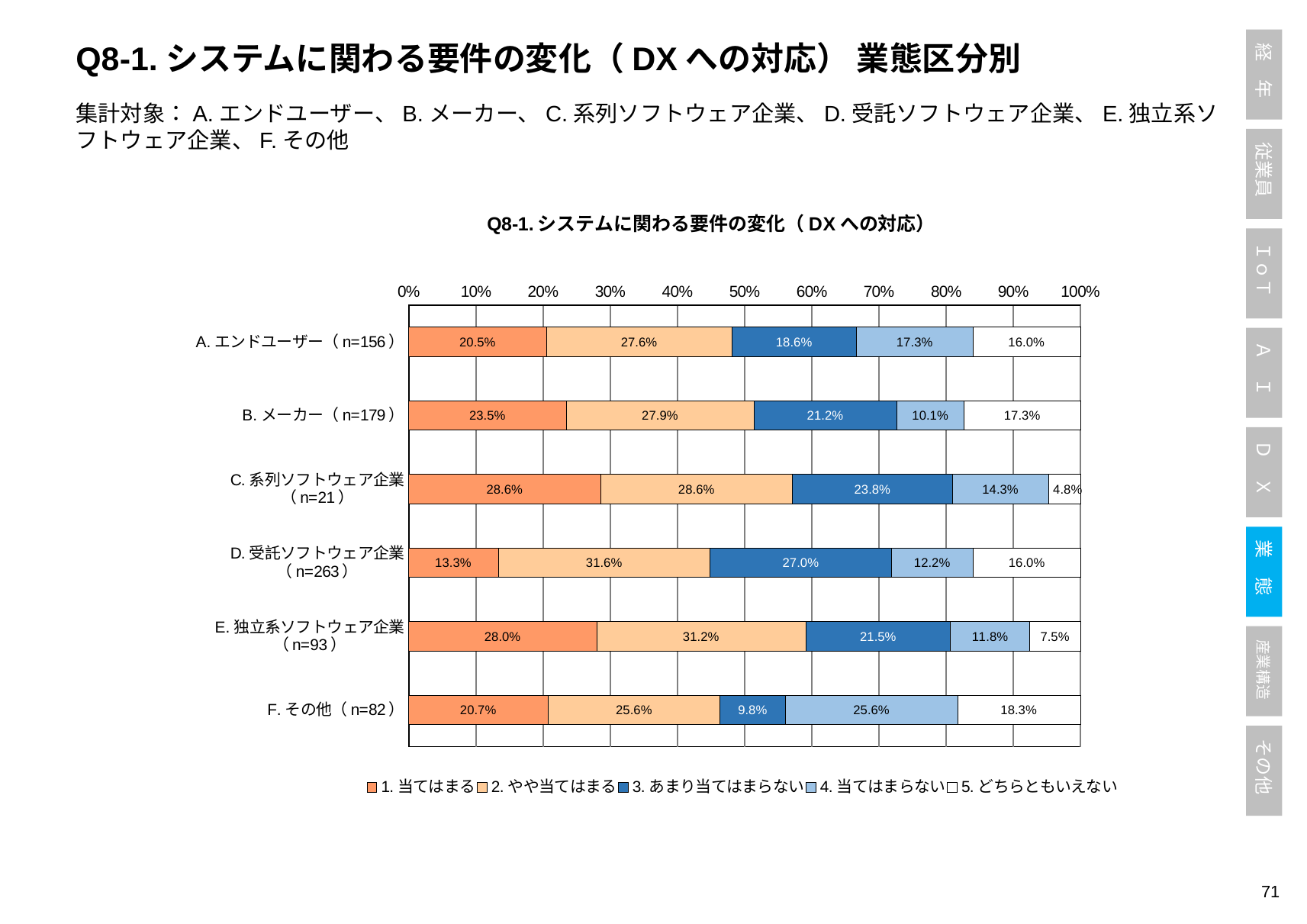

Q8-1.システムに関わる要件の変化（DXへの対応） 業態区分別
集計対象：A.エンドユーザー、B.メーカー、C.系列ソフトウェア企業、D.受託ソフトウェア企業、E.独立系ソフトウェア企業、F.その他

### Chart: Q8-1.システムに関わる要件の変化（DXへの対応）

| Category | 1.当てはまる | 2.やや当てはまる | 3.あまり当てはまらない | 4.当てはまらない | 5.どちらともいえない |
|---|---|---|---|---|---|
| A.エンドユーザー（n=156） | 0.20512820512820512 | 0.27564102564102566 | 0.1858974358974359 | 0.17307692307692307 | 0.16025641025641027 |
| B.メーカー（n=179） | 0.2346368715083799 | 0.27932960893854747 | 0.2122905027932961 | 0.1005586592178771 | 0.17318435754189945 |
| C.系列ソフトウェア企業（n=21） | 0.2857142857142857 | 0.2857142857142857 | 0.23809523809523808 | 0.14285714285714285 | 0.047619047619047616 |
| D.受託ソフトウェア企業（n=263） | 0.13307984790874525 | 0.3155893536121673 | 0.26996197718631176 | 0.12167300380228137 | 0.1596958174904943 |
| E.独立系ソフトウェア企業（n=93） | 0.27956989247311825 | 0.3118279569892473 | 0.21505376344086022 | 0.11827956989247312 | 0.07526881720430108 |
| F.その他（n=82） | 0.2073170731707317 | 0.25609756097560976 | 0.0975609756097561 | 0.25609756097560976 | 0.18292682926829268 |
71